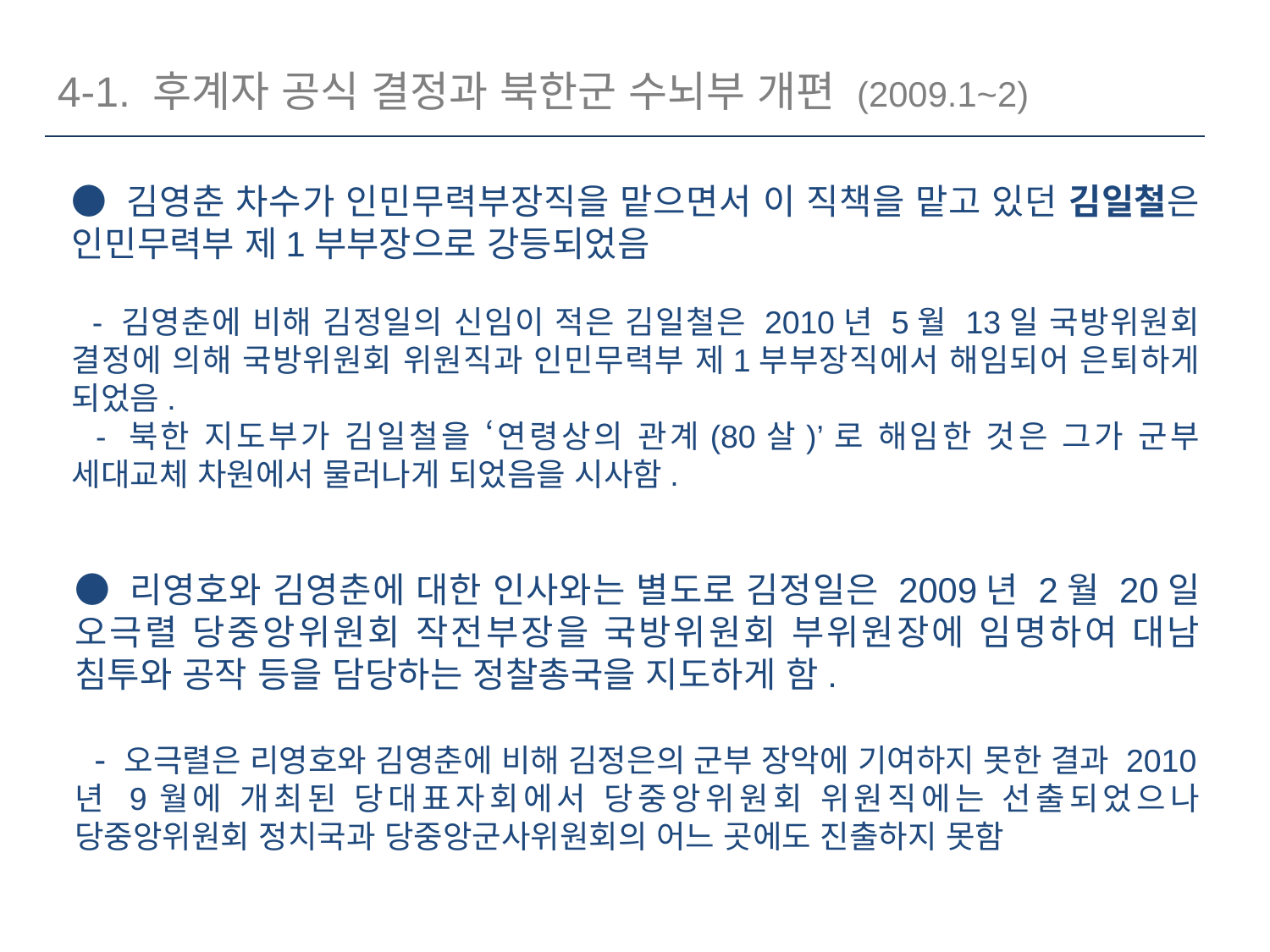

4-1. 후계자 공식 결정과 북한군 수뇌부 개편 (2009.1~2)
● 김영춘 차수가 인민무력부장직을 맡으면서 이 직책을 맡고 있던 김일철은 인민무력부 제1부부장으로 강등되었음

  - 김영춘에 비해 김정일의 신임이 적은 김일철은 2010년 5월 13일 국방위원회 결정에 의해 국방위원회 위원직과 인민무력부 제1부부장직에서 해임되어 은퇴하게 되었음.
  - 북한 지도부가 김일철을 ‘연령상의 관계(80살)’로 해임한 것은 그가 군부 세대교체 차원에서 물러나게 되었음을 시사함.
● 리영호와 김영춘에 대한 인사와는 별도로 김정일은 2009년 2월 20일 오극렬 당중앙위원회 작전부장을 국방위원회 부위원장에 임명하여 대남 침투와 공작 등을 담당하는 정찰총국을 지도하게 함.

  - 오극렬은 리영호와 김영춘에 비해 김정은의 군부 장악에 기여하지 못한 결과 2010년 9월에 개최된 당대표자회에서 당중앙위원회 위원직에는 선출되었으나 당중앙위원회 정치국과 당중앙군사위원회의 어느 곳에도 진출하지 못함